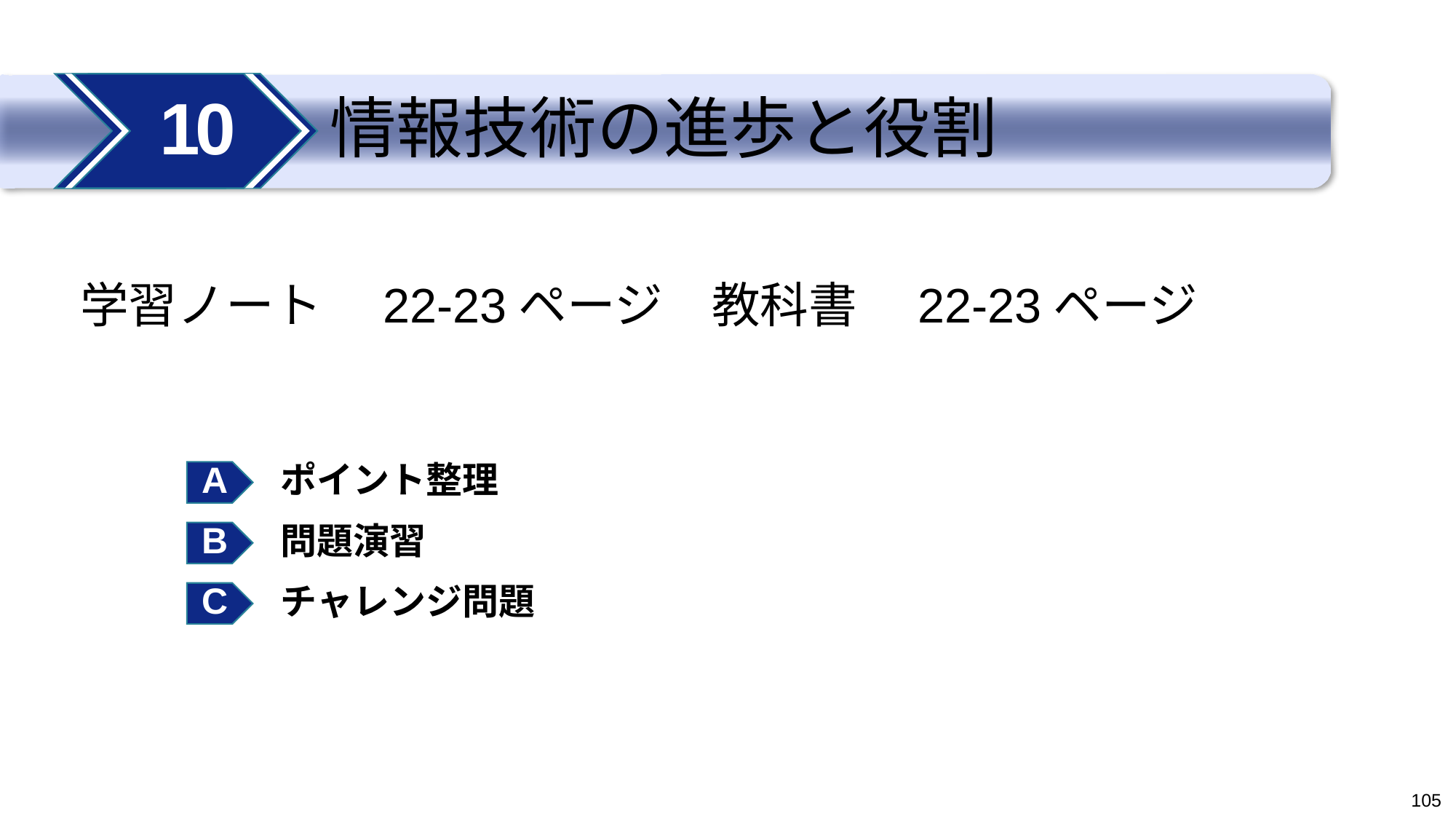

10
# 情報技術の進歩と役割
学習ノート　22-23ページ　教科書　22-23ページ
ポイント整理
問題演習
チャレンジ問題
105